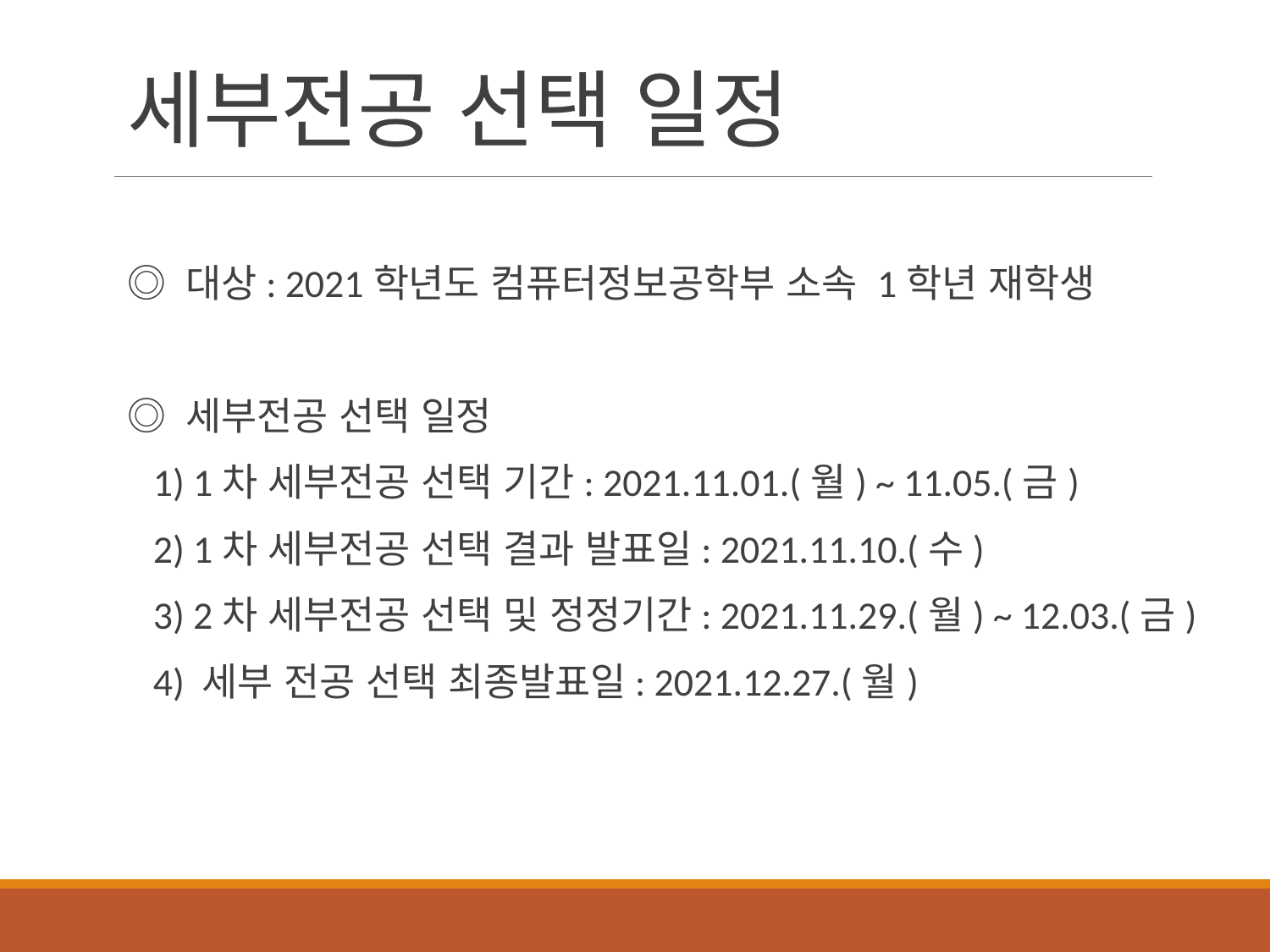

# 세부전공 선택 일정

◎ 대상: 2021학년도 컴퓨터정보공학부 소속 1학년 재학생

◎ 세부전공 선택 일정
   1) 1차 세부전공 선택 기간: 2021.11.01.(월) ~ 11.05.(금)
   2) 1차 세부전공 선택 결과 발표일: 2021.11.10.(수)
   3) 2차 세부전공 선택 및 정정기간: 2021.11.29.(월) ~ 12.03.(금)
   4) 세부 전공 선택 최종발표일: 2021.12.27.(월)